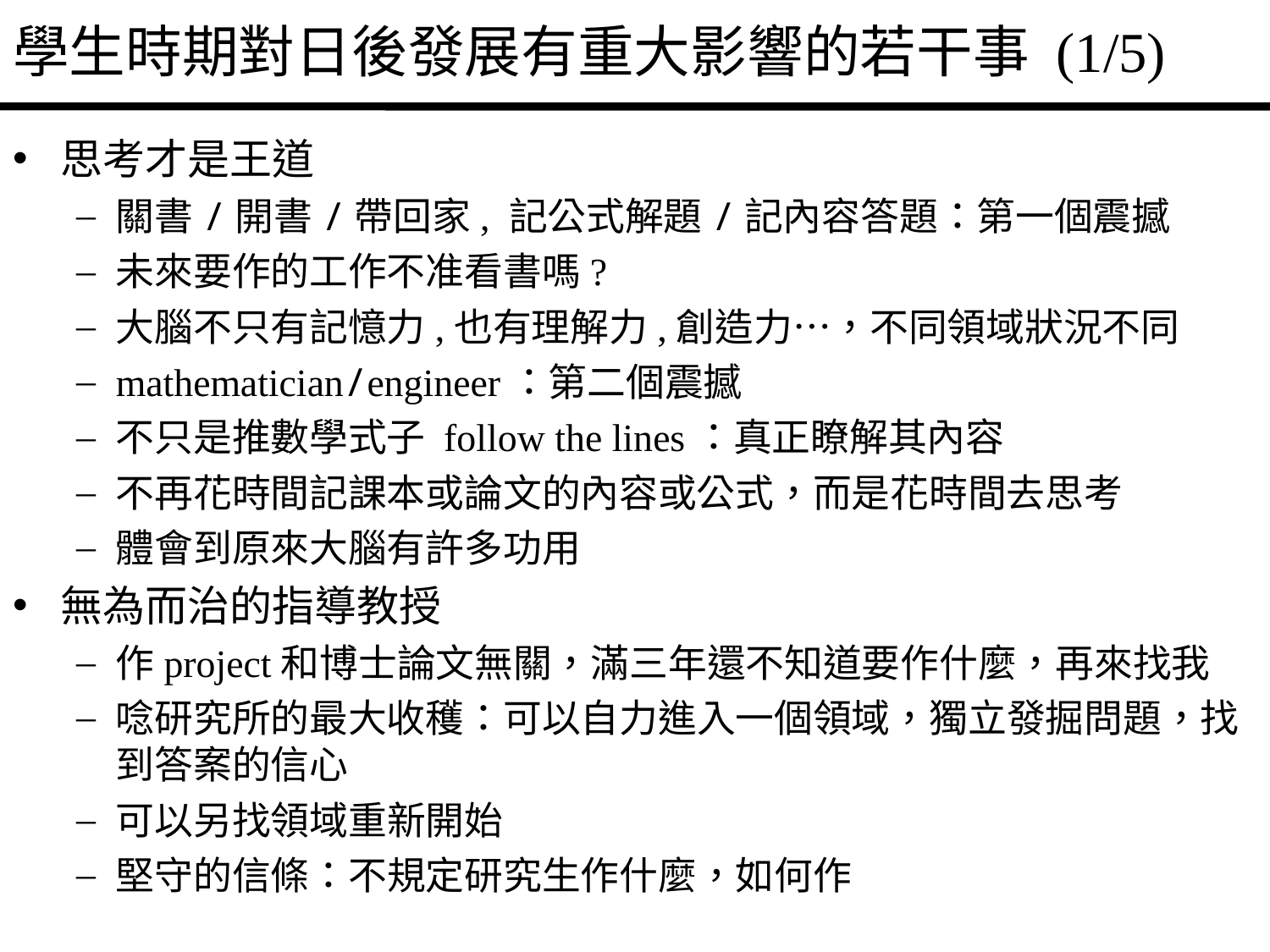

# 學生時期對日後發展有重大影響的若干事 (1/5)
思考才是王道
關書/開書/帶回家, 記公式解題/記內容答題：第一個震撼
未來要作的工作不准看書嗎?
大腦不只有記憶力,也有理解力,創造力…，不同領域狀況不同
mathematician/engineer：第二個震撼
不只是推數學式子 follow the lines：真正瞭解其內容
不再花時間記課本或論文的內容或公式，而是花時間去思考
體會到原來大腦有許多功用
無為而治的指導教授
作project和博士論文無關，滿三年還不知道要作什麼，再來找我
唸研究所的最大收穫：可以自力進入一個領域，獨立發掘問題，找到答案的信心
可以另找領域重新開始
堅守的信條：不規定研究生作什麼，如何作